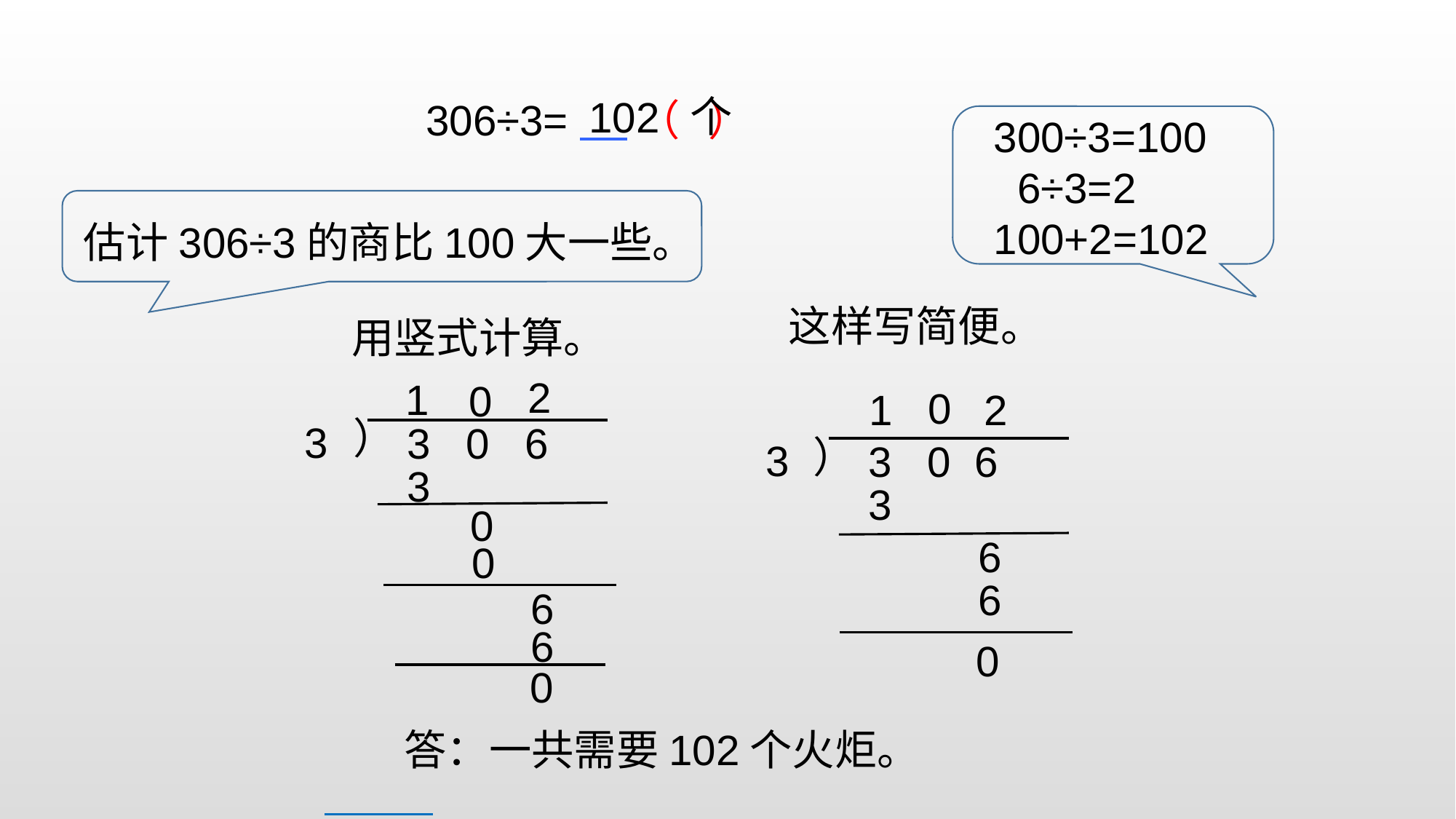

个
102
306÷3=     （   ）
300÷3=100     6÷3=2     100+2=102

估计306÷3的商比100大一些。

这样写简便。
用竖式计算。
2
1
0
）
3   0   6
3
6
6
0
3
0
0
0
1
2
）
3   0  6
3
6
6
0
3

答：一共需要102个火炬。